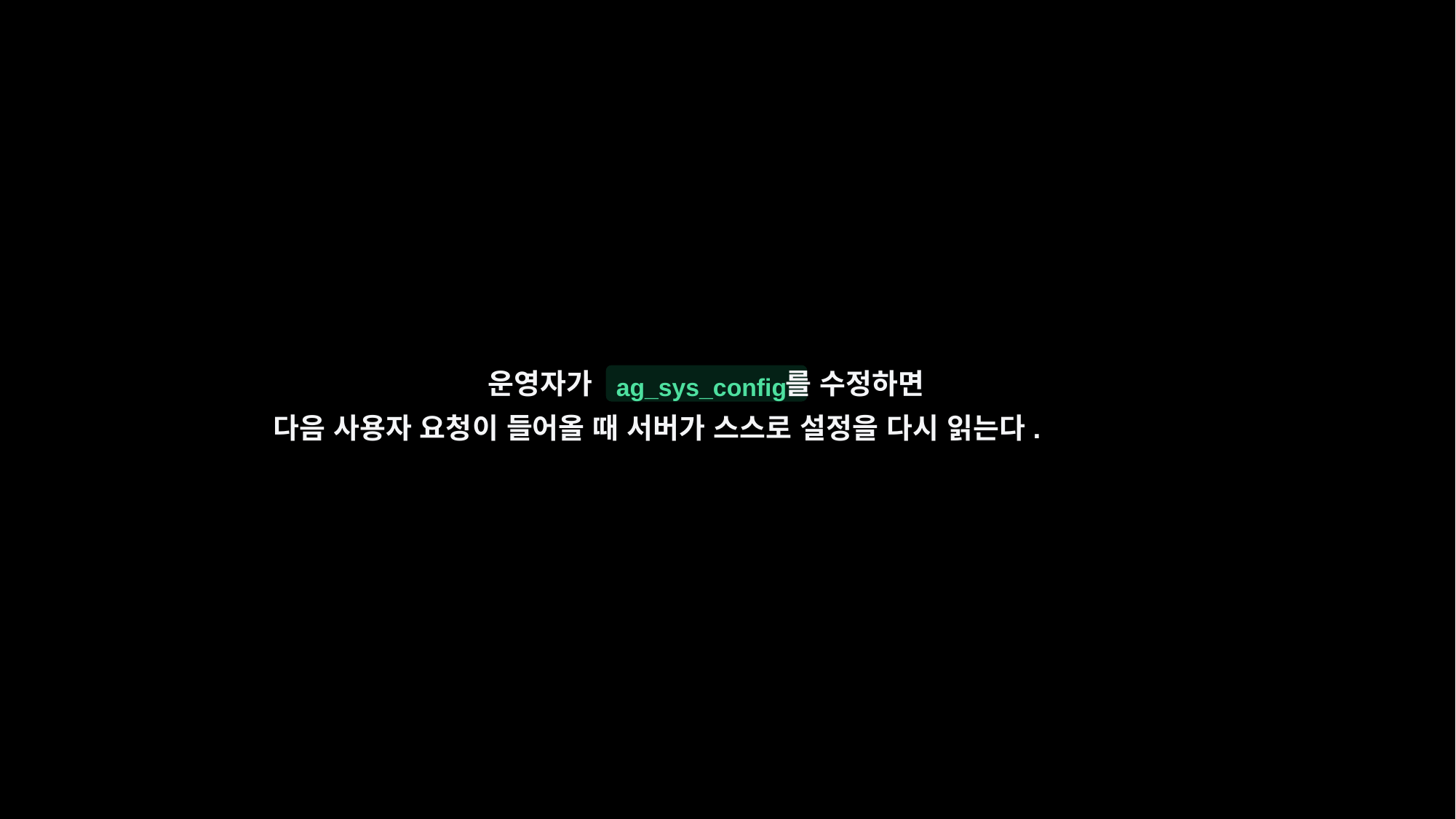

운영자가
를 수정하면
ag_sys_config
다음 사용자 요청이 들어올 때 서버가 스스로 설정을 다시 읽는다.